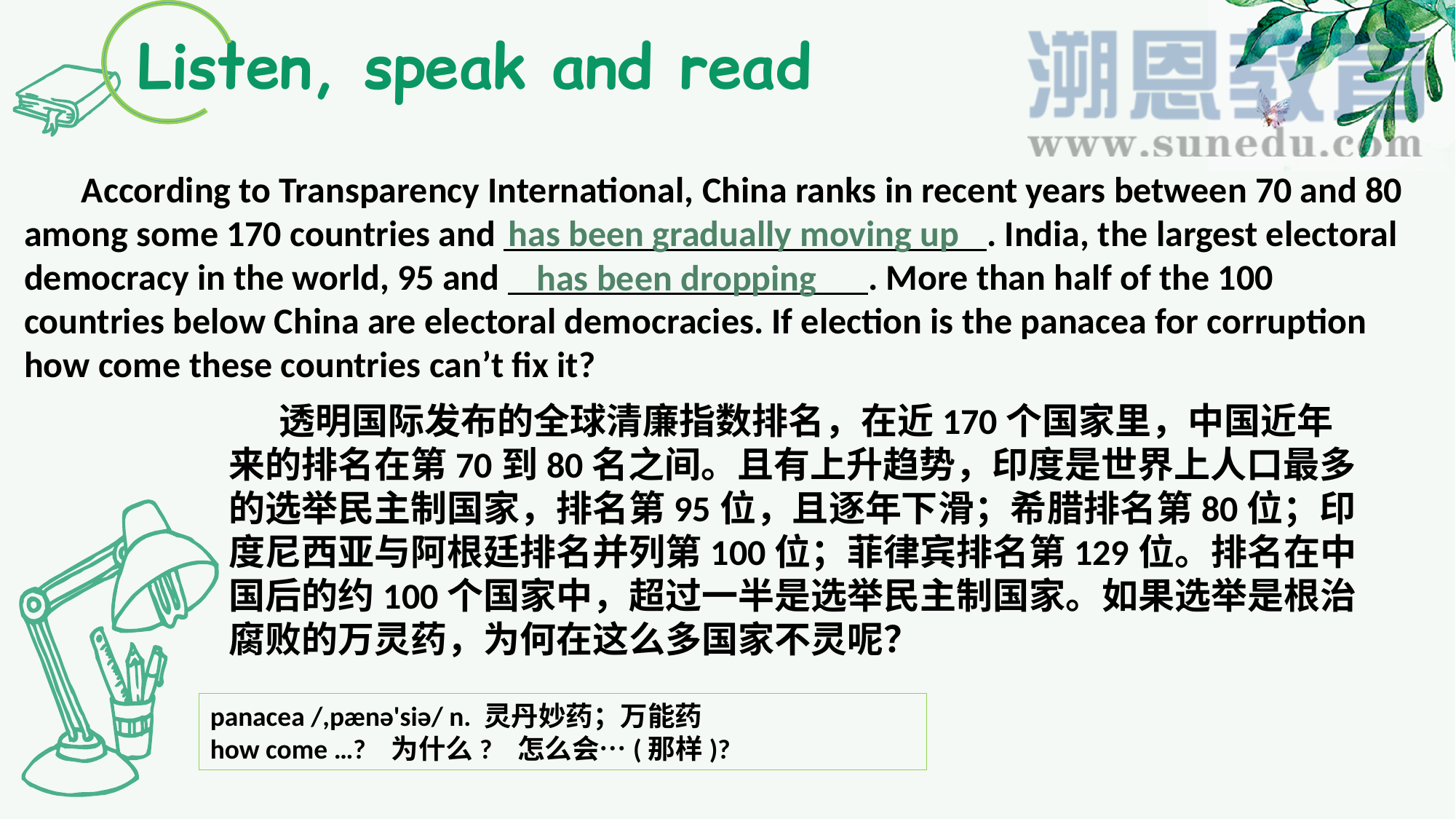

Listen, speak and read

       According to Transparency International, China ranks in recent years between 70 and 80 among some 170 countries and                                                            . India, the largest electoral democracy in the world, 95 and                                             . More than half of the 100 countries below China are electoral democracies. If election is the panacea for corruption how come these countries can’t fix it?
has been gradually moving up
has been dropping
     透明国际发布的全球清廉指数排名，在近170个国家里，中国近年来的排名在第70到80名之间。且有上升趋势，印度是世界上人口最多的选举民主制国家，排名第95位，且逐年下滑；希腊排名第80位；印度尼西亚与阿根廷排名并列第100位；菲律宾排名第129位。排名在中国后的约100个国家中，超过一半是选举民主制国家。如果选举是根治腐败的万灵药，为何在这么多国家不灵呢？

panacea /,pænə'siə/ n. 灵丹妙药；万能药
how come …?   为什么?   怎么会…(那样)?